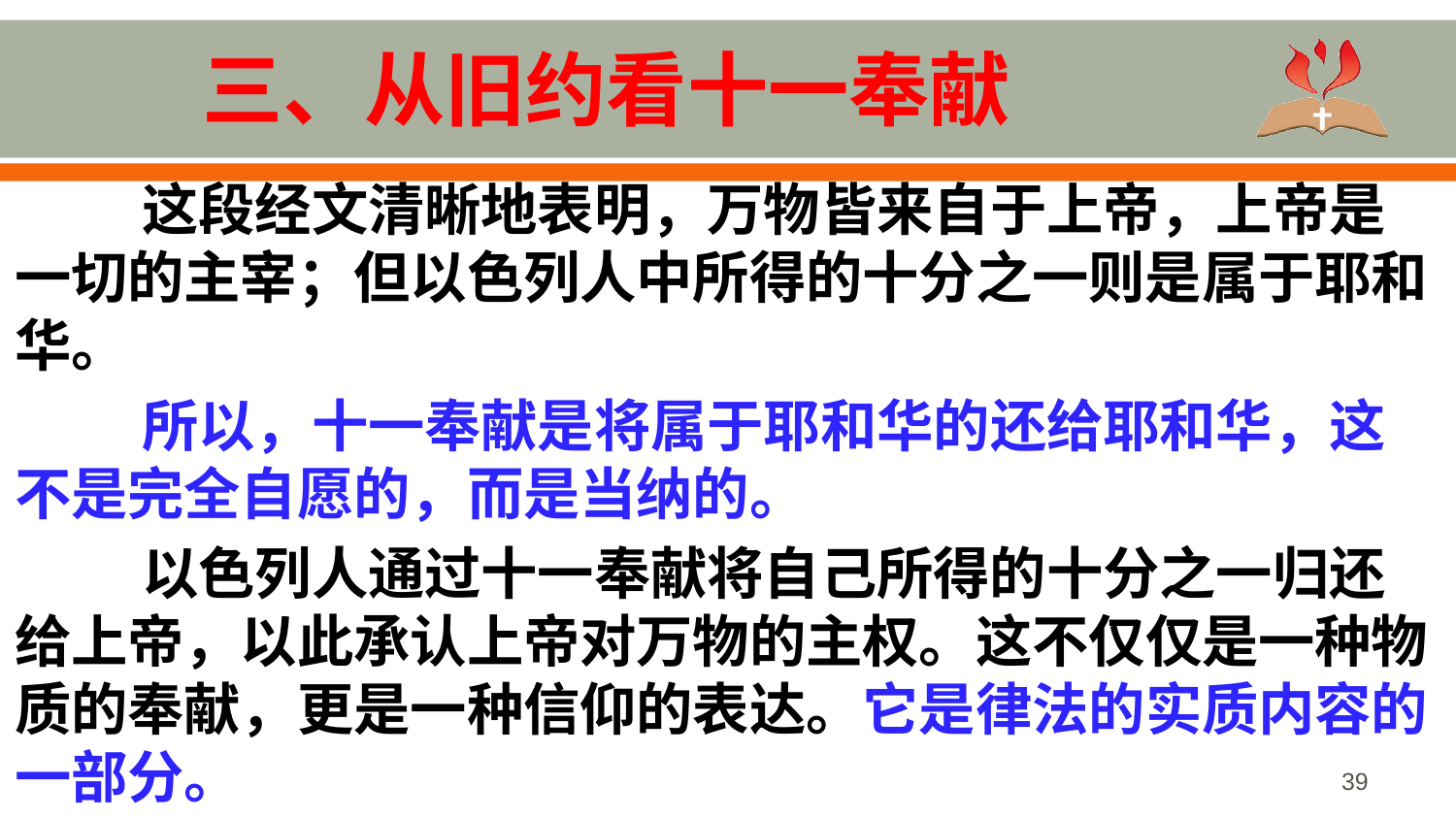

# 三、从旧约看十一奉献
这段经文清晰地表明，万物皆来自于上帝，上帝是一切的主宰；但以色列人中所得的十分之一则是属于耶和华。
所以，十一奉献是将属于耶和华的还给耶和华，这不是完全自愿的，而是当纳的。
以色列人通过十一奉献将自己所得的十分之一归还给上帝，以此承认上帝对万物的主权。这不仅仅是一种物质的奉献，更是一种信仰的表达。它是律法的实质内容的一部分。

39